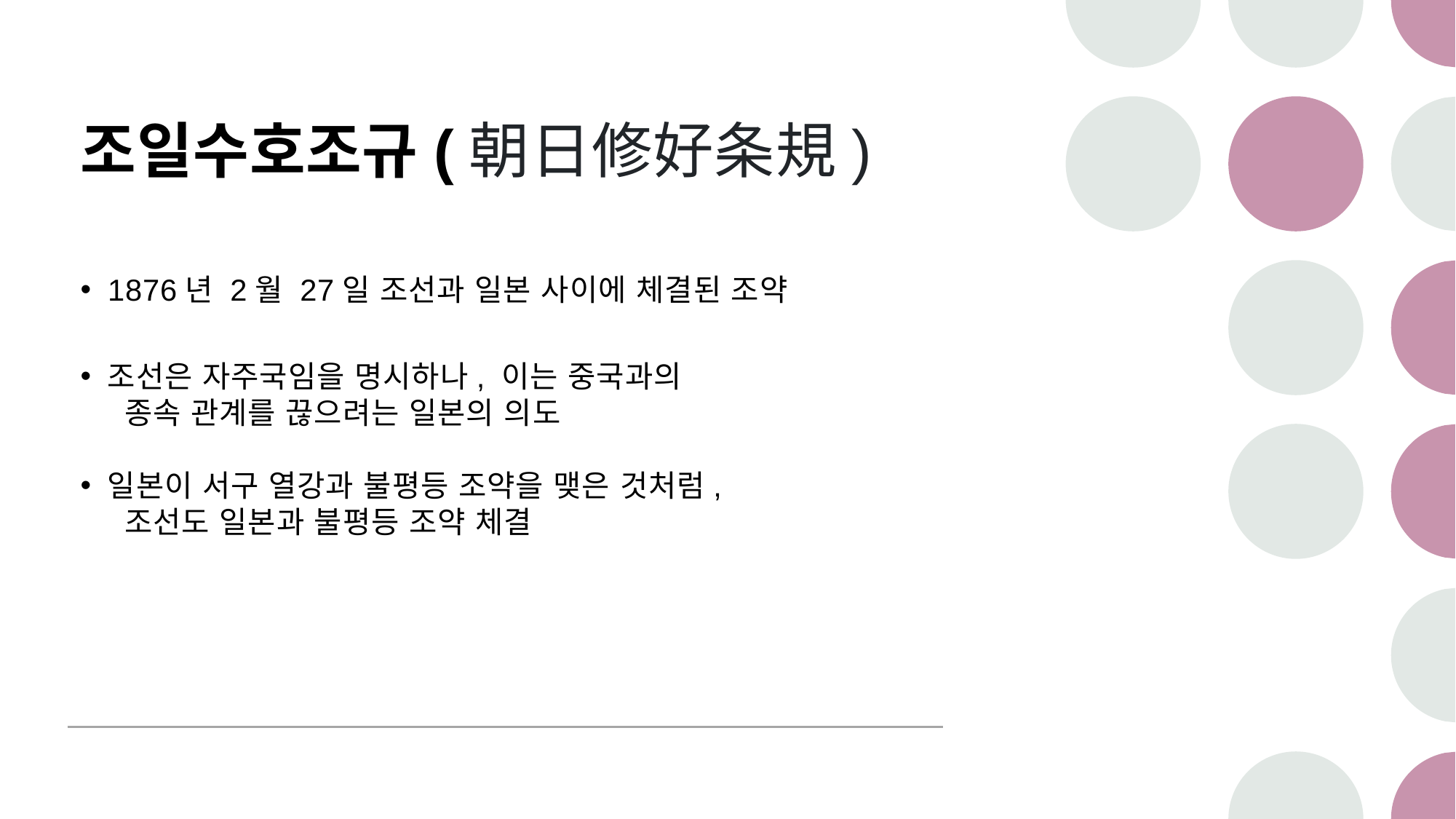

# 조일수호조규(朝日修好条規)
1876년 2월 27일 조선과 일본 사이에 체결된 조약

 조선은 자주국임을 명시하나, 이는 중국과의
    종속 관계를 끊으려는 일본의 의도

 일본이 서구 열강과 불평등 조약을 맺은 것처럼,
    조선도 일본과 불평등 조약 체결